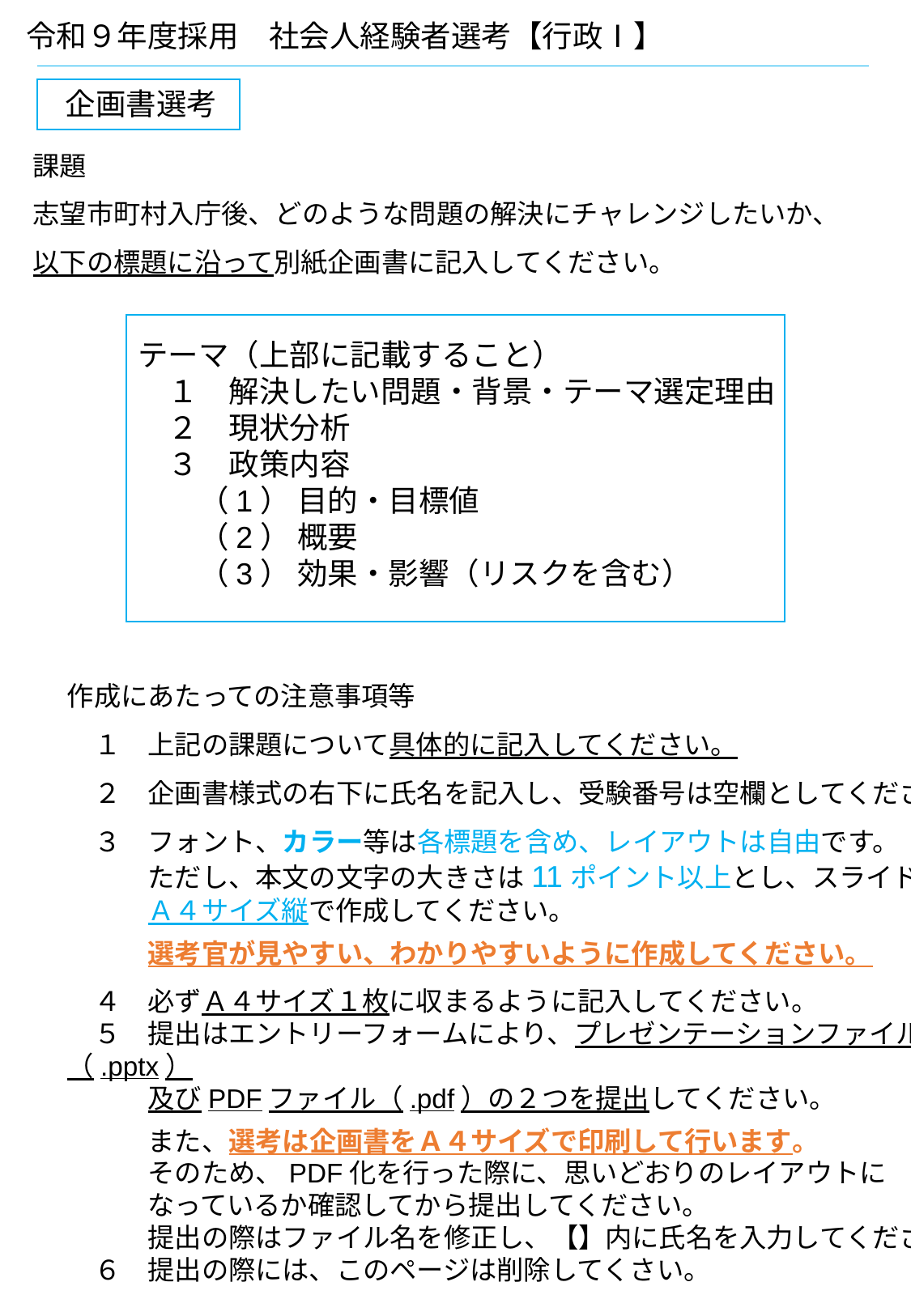

令和９年度採用　社会人経験者選考【行政Ⅰ】

企画書選考
課題
志望市町村入庁後、どのような問題の解決にチャレンジしたいか、
以下の標題に沿って別紙企画書に記入してください。

テーマ（上部に記載すること）
　１　解決したい問題・背景・テーマ選定理由
　２　現状分析
　３　政策内容
　　（1） 目的・目標値
　　（2） 概要
　　（3） 効果・影響（リスクを含む）
作成にあたっての注意事項等
　１　上記の課題について具体的に記入してください。
　２　企画書様式の右下に氏名を記入し、受験番号は空欄としてください。
　３　フォント、カラー等は各標題を含め、レイアウトは自由です。
　　　ただし、本文の文字の大きさは11ポイント以上とし、スライドは
　　　Ａ４サイズ縦で作成してください。
　　　選考官が見やすい、わかりやすいように作成してください。
　４　必ずＡ４サイズ１枚に収まるように記入してください。
　５　提出はエントリーフォームにより、プレゼンテーションファイル（.pptx）
　　　及びPDFファイル（.pdf）の２つを提出してください。
　　　また、選考は企画書をＡ４サイズで印刷して行います。
　　　そのため、PDF化を行った際に、思いどおりのレイアウトに
　　　なっているか確認してから提出してください。
　　　提出の際はファイル名を修正し、【】内に氏名を入力してください。
　６　提出の際には、このページは削除してくさい。